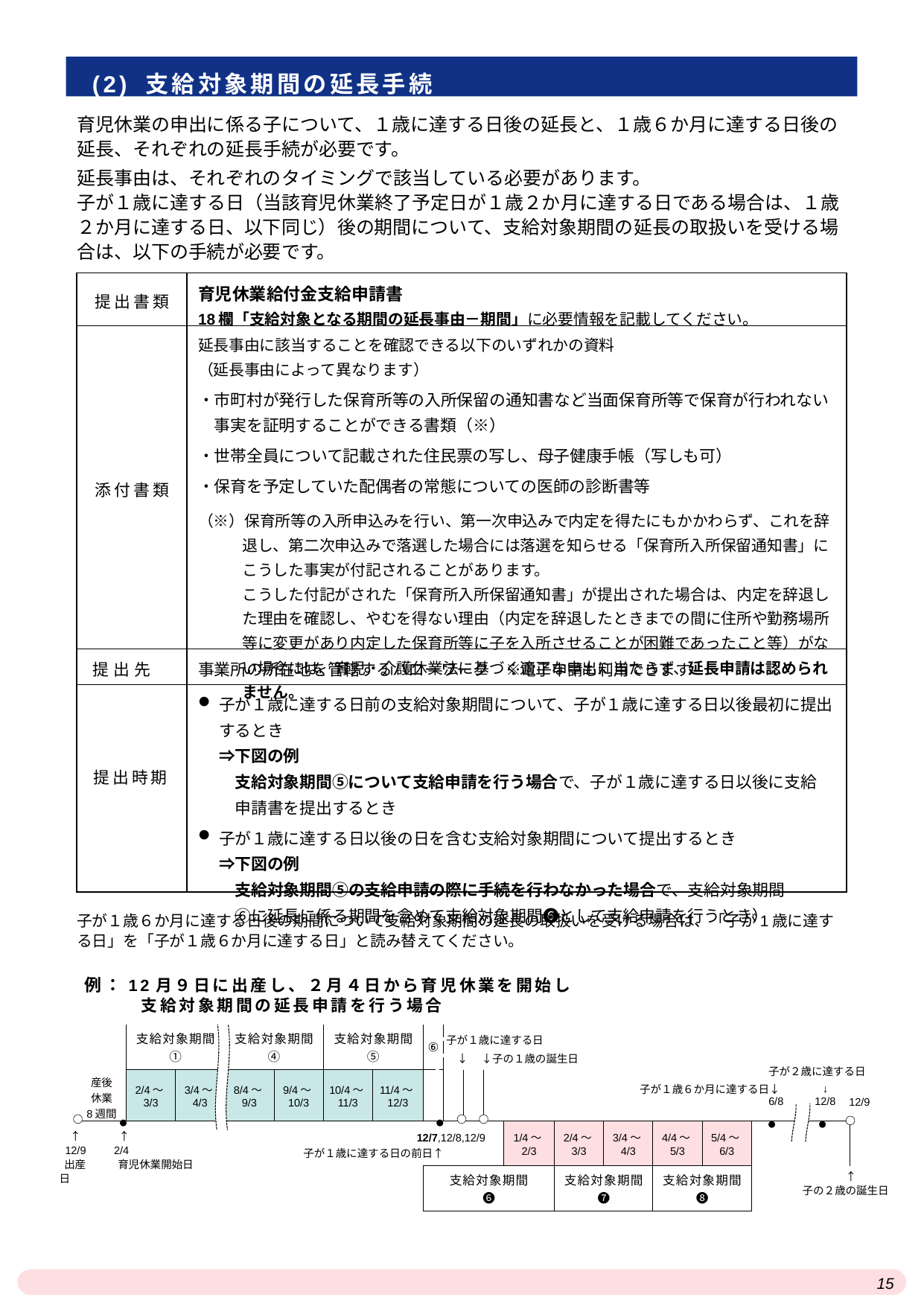

(2) 支給対象期間の延長手続
育児休業の申出に係る子について、１歳に達する日後の延長と、１歳６か月に達する日後の延長、それぞれの延長手続が必要です。
延長事由は、それぞれのタイミングで該当している必要があります。
子が１歳に達する日（当該育児休業終了予定日が１歳２か月に達する日である場合は、１歳２か月に達する日、以下同じ）後の期間について、支給対象期間の延長の取扱いを受ける場合は、以下の手続が必要です。
| 提出書類 | 育児休業給付金支給申請書 18欄「支給対象となる期間の延長事由－期間」に必要情報を記載してください。 |
| --- | --- |
| 添付書類 | 延長事由に該当することを確認できる以下のいずれかの資料 （延長事由によって異なります） ・市町村が発行した保育所等の入所保留の通知書など当面保育所等で保育が行われない 　事実を証明することができる書類（※） ・世帯全員について記載された住民票の写し、母子健康手帳（写しも可） ・保育を予定していた配偶者の常態についての医師の診断書等 （※）保育所等の入所申込みを行い、第一次申込みで内定を得たにもかかわらず、これを辞退し、第二次申込みで落選した場合には落選を知らせる「保育所入所保留通知書」にこうした事実が付記されることがあります。 こうした付記がされた「保育所入所保留通知書」が提出された場合は、内定を辞退した理由を確認し、やむを得ない理由（内定を辞退したときまでの間に住所や勤務場所等に変更があり内定した保育所等に子を入所させることが困難であったこと等）がない場合には、育児・介護休業法に基づく適正な申出に当たらず、延長申請は認められません。 |
| 提出先 | 事業所の所在地を管轄するハローワーク　※電子申請も利用できます |
| 提出時期 | 子が１歳に達する日前の支給対象期間について、子が１歳に達する日以後最初に提出するとき ⇒下図の例 　支給対象期間⑤について支給申請を行う場合で、子が１歳に達する日以後に支給 　申請書を提出するとき 子が１歳に達する日以後の日を含む支給対象期間について提出するとき ⇒下図の例 　支給対象期間⑤の支給申請の際に手続を行わなかった場合で、支給対象期間 　⑥に延長に係る期間を含めて支給対象期間❻として支給申請を行うとき） |
子が１歳６か月に達する日後の期間について支給対象期間の延長の取扱いを受ける場合は、「子が1歳に達する日」を「子が１歳６か月に達する日」と読み替えてください。
例：12月９日に出産し、２月４日から育児休業を開始し
　　　支給対象期間の延長申請を行う場合

|  | 支給対象期間 ① |  | 支給対象期間 ④ |  | 支給対象期間 ⑤ |  | ⑥ |  |  |  |  |  |  |  |  |  |  |  |  |
| --- | --- | --- | --- | --- | --- | --- | --- | --- | --- | --- | --- | --- | --- | --- | --- | --- | --- | --- | --- |
| 産後 休業 8週間 | 2/4～3/3 | 3/4～4/3 | 8/4～9/3 | 9/4～10/3 | 10/4～11/3 | 11/4～12/3 |  |  |  |  |  |  |  |  |  | 6/8 |  | ↓ 12/8 |  |
|  |  |  |  |  |  |  |  |  |  |  | 1/4～2/3 | 2/4～3/3 | 3/4～4/3 | 4/4～5/3 | 5/4～6/3 |  |  |  |  |
|  |  |  |  |  |  |  | 支給対象期間 ❻ |  |  |  |  | 支給対象期間 ❼ |  | 支給対象期間 ❽ |  |  |  |  |  |
子が１歳に達する日
↓　↓子の１歳の誕生日
子が２歳に達する日

子が１歳６か月に達する日↓
 12/9

●
●
●
●

　↑
  12/9
 出産日
　↑
  2/4
   育児休業開始日
　　　　　　12/7,12/8,12/9

子が１歳に達する日の前日↑

　　　　↑
子の２歳の誕生日
15